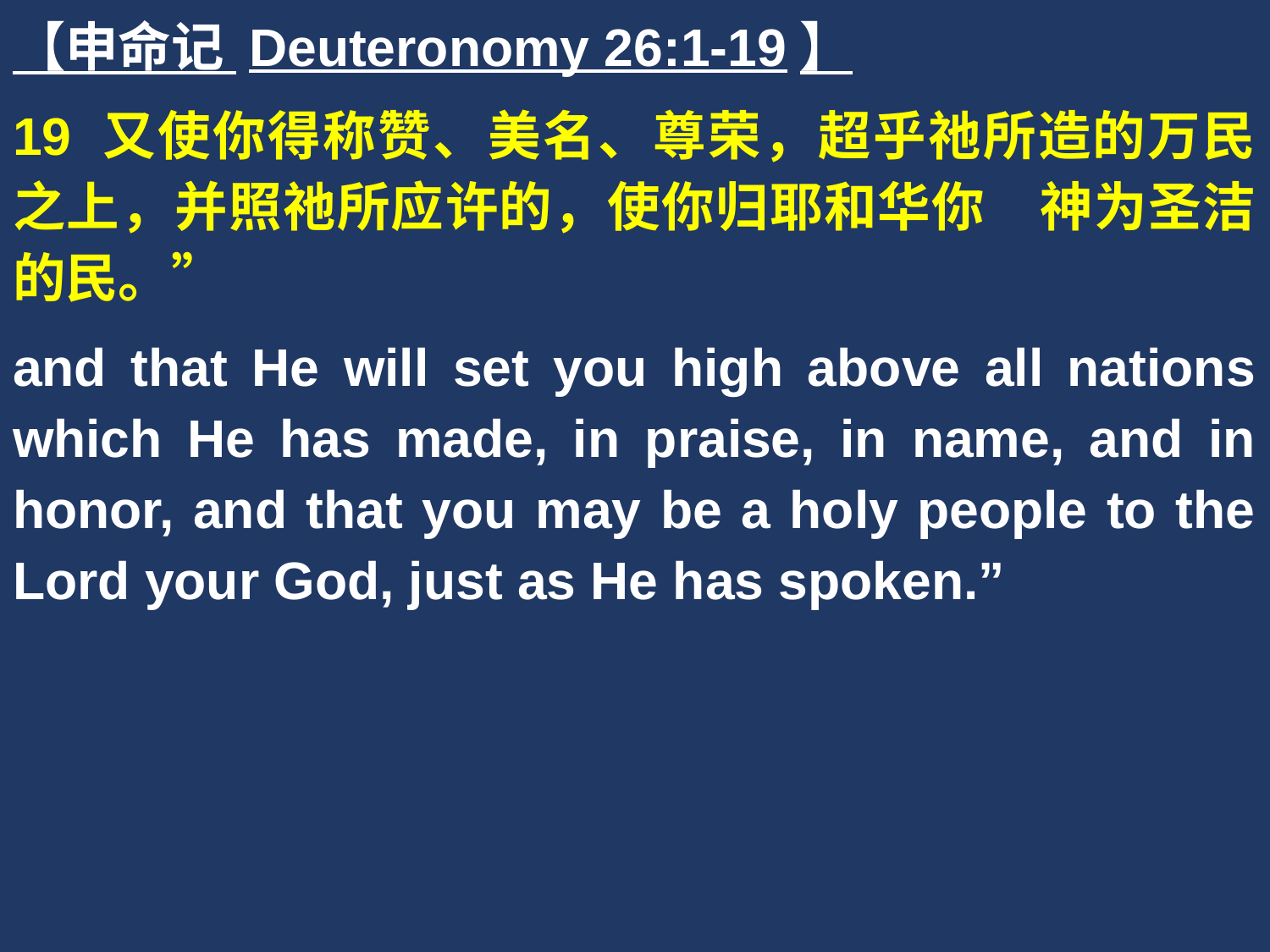

【申命记 Deuteronomy 26:1-19】
19 又使你得称赞、美名、尊荣，超乎祂所造的万民之上，并照祂所应许的，使你归耶和华你　神为圣洁的民。”
and that He will set you high above all nations which He has made, in praise, in name, and in honor, and that you may be a holy people to the Lord your God, just as He has spoken.”